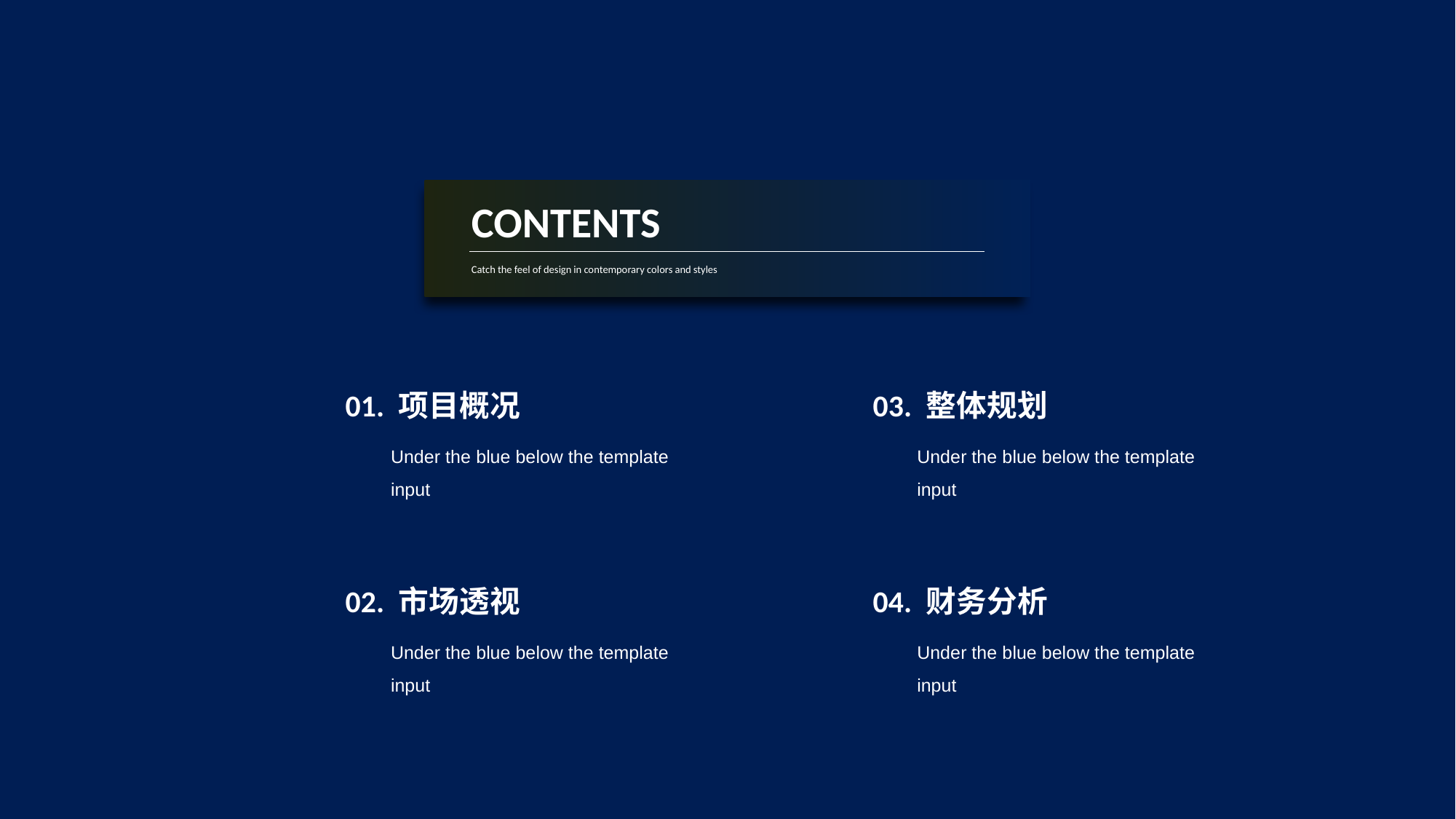

CONTENTS
Catch the feel of design in contemporary colors and styles
01. 项目概况
03. 整体规划
Under the blue below the template input
Under the blue below the template input
02. 市场透视
04. 财务分析
Under the blue below the template input
Under the blue below the template input